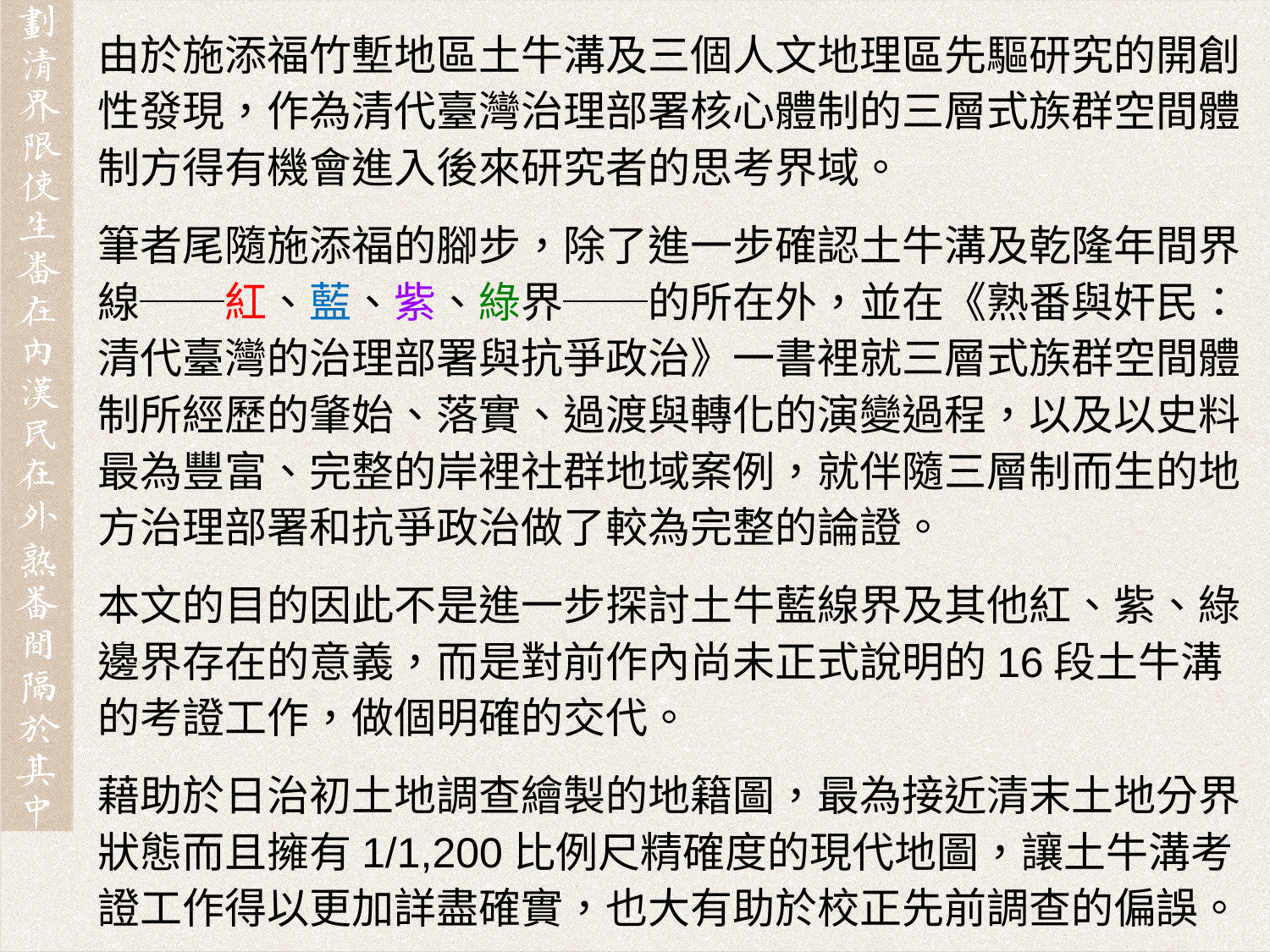

由於施添福竹塹地區土牛溝及三個人文地理區先驅研究的開創性發現，作為清代臺灣治理部署核心體制的三層式族群空間體制方得有機會進入後來研究者的思考界域。
筆者尾隨施添福的腳步，除了進一步確認土牛溝及乾隆年間界線──紅、藍、紫、綠界──的所在外，並在《熟番與奸民：清代臺灣的治理部署與抗爭政治》一書裡就三層式族群空間體制所經歷的肇始、落實、過渡與轉化的演變過程，以及以史料最為豐富、完整的岸裡社群地域案例，就伴隨三層制而生的地方治理部署和抗爭政治做了較為完整的論證。
本文的目的因此不是進一步探討土牛藍線界及其他紅、紫、綠邊界存在的意義，而是對前作內尚未正式說明的16段土牛溝的考證工作，做個明確的交代。
藉助於日治初土地調查繪製的地籍圖，最為接近清末土地分界狀態而且擁有1/1,200比例尺精確度的現代地圖，讓土牛溝考證工作得以更加詳盡確實，也大有助於校正先前調查的偏誤。